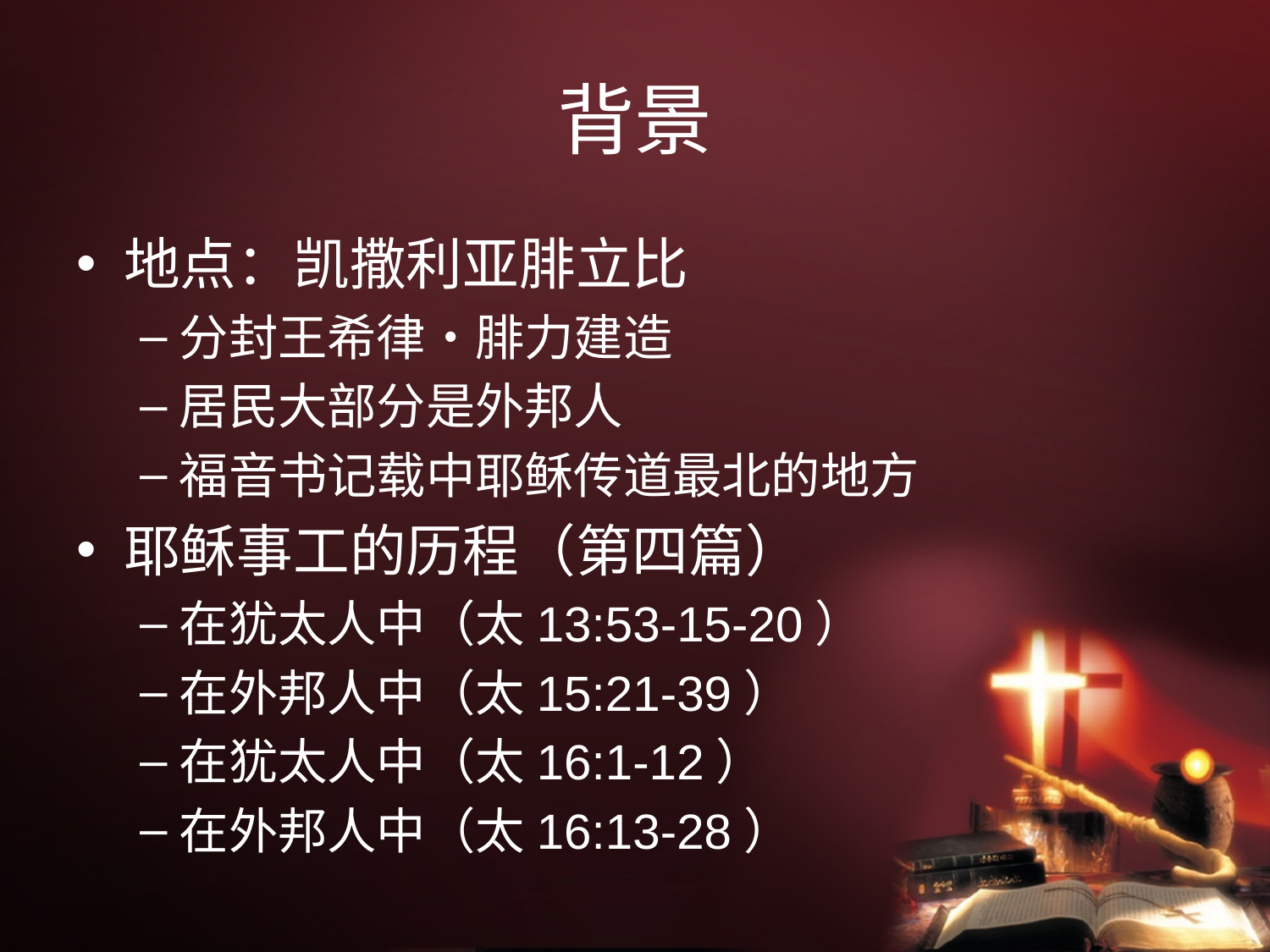

# 背景
地点：凯撒利亚腓立比
分封王希律•腓力建造
居民大部分是外邦人
福音书记载中耶稣传道最北的地方
耶稣事工的历程（第四篇）
在犹太人中（太13:53-15-20）
在外邦人中（太15:21-39）
在犹太人中（太16:1-12）
在外邦人中（太16:13-28）